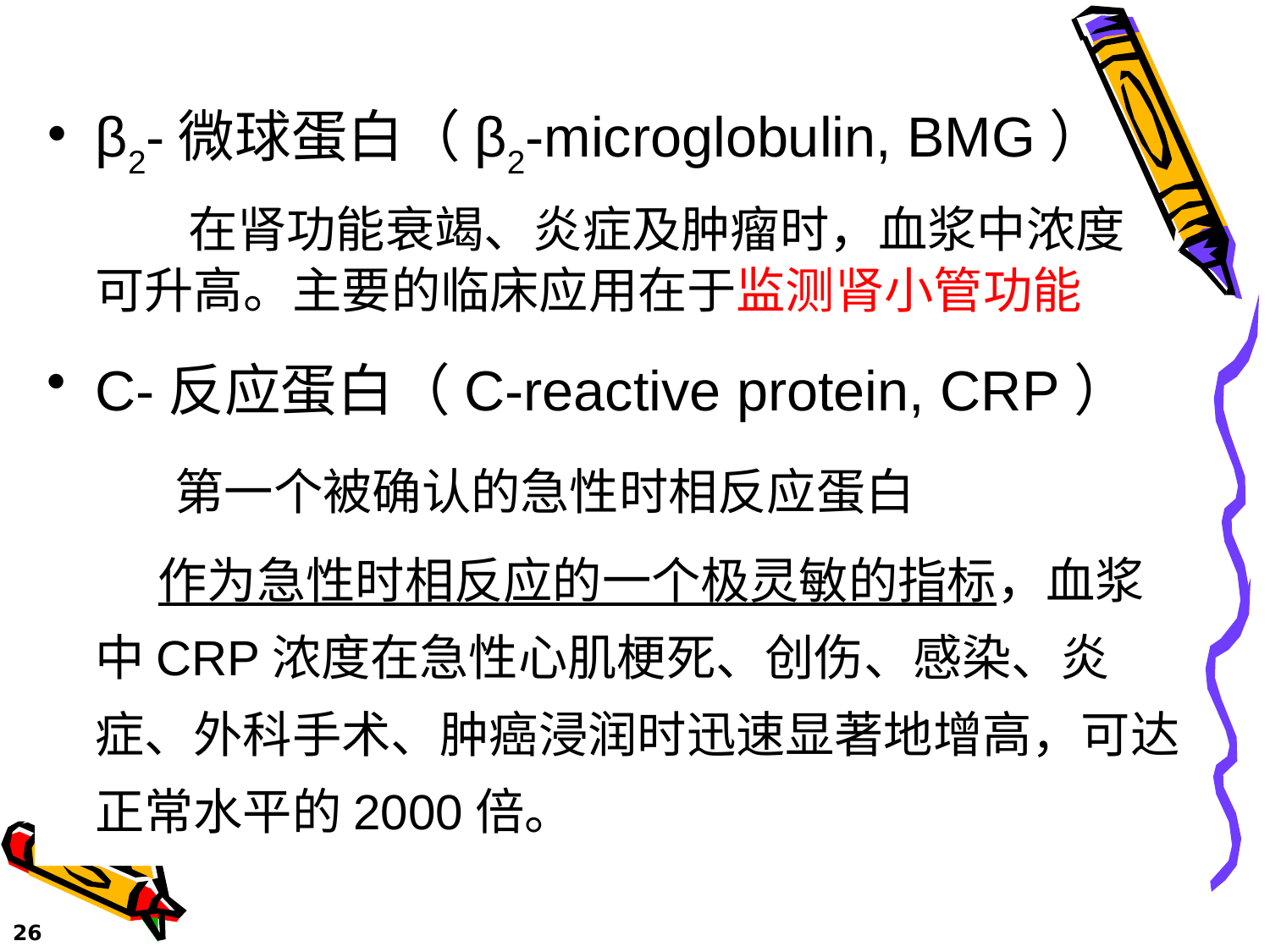

β2-微球蛋白（β2-microglobulin, BMG）
          在肾功能衰竭、炎症及肿瘤时，血浆中浓度可升高。主要的临床应用在于监测肾小管功能
C-反应蛋白（C-reactive protein, CRP）
         第一个被确认的急性时相反应蛋白
         作为急性时相反应的一个极灵敏的指标，血浆中CRP浓度在急性心肌梗死、创伤、感染、炎症、外科手术、肿癌浸润时迅速显著地增高，可达正常水平的2000倍。
26